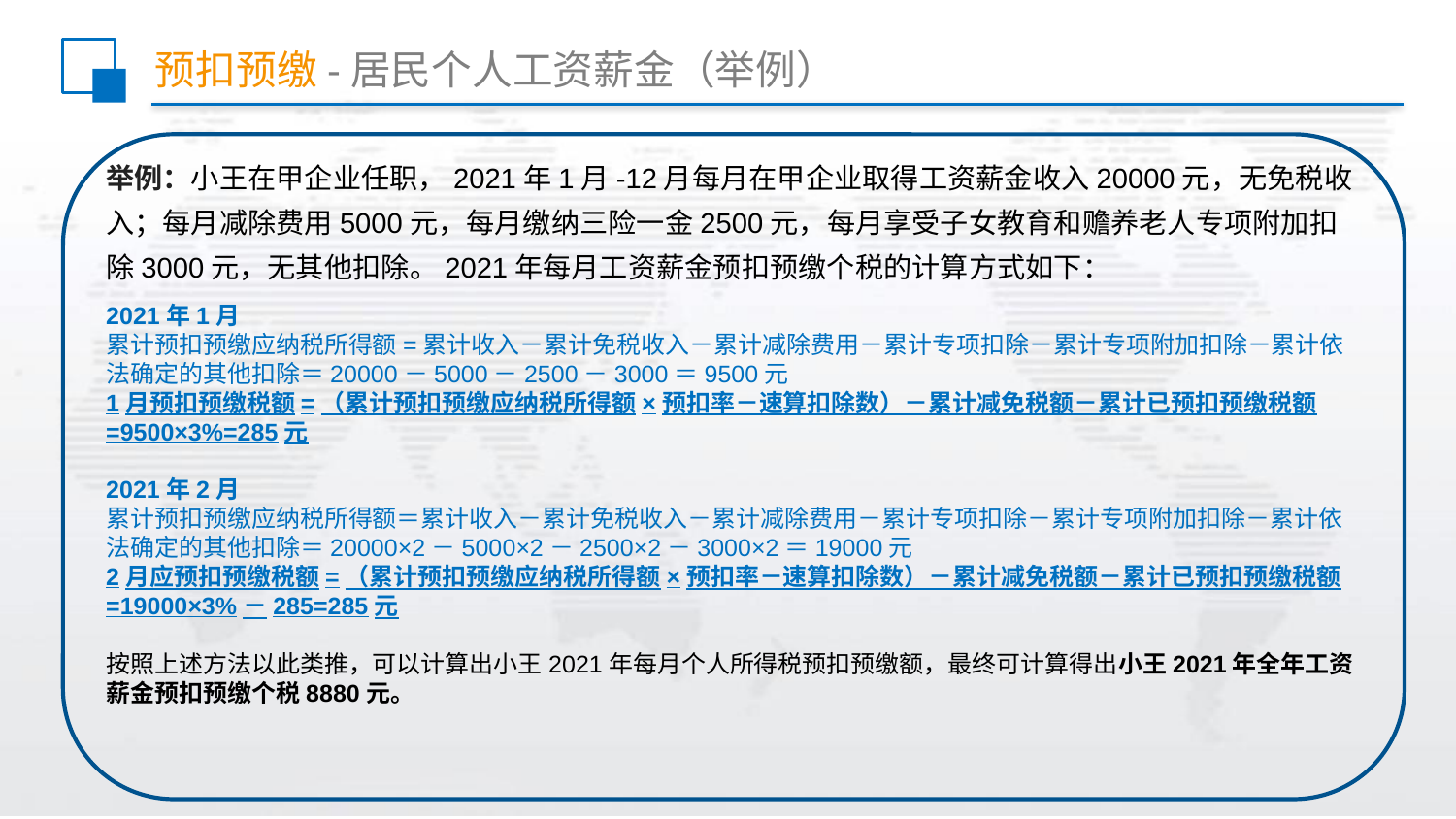

# 预扣预缴-居民个人工资薪金（举例）

举例：小王在甲企业任职，2021年1月-12月每月在甲企业取得工资薪金收入20000元，无免税收入；每月减除费用5000元，每月缴纳三险一金2500元，每月享受子女教育和赡养老人专项附加扣除3000元，无其他扣除。2021年每月工资薪金预扣预缴个税的计算方式如下：
2021年1月
累计预扣预缴应纳税所得额=累计收入－累计免税收入－累计减除费用－累计专项扣除－累计专项附加扣除－累计依法确定的其他扣除＝20000－5000－2500－3000＝9500元
1月预扣预缴税额=（累计预扣预缴应纳税所得额×预扣率－速算扣除数）－累计减免税额－累计已预扣预缴税额=9500×3%=285元

2021年2月
累计预扣预缴应纳税所得额＝累计收入－累计免税收入－累计减除费用－累计专项扣除－累计专项附加扣除－累计依法确定的其他扣除＝20000×2－5000×2－2500×2－3000×2＝19000元
2月应预扣预缴税额=（累计预扣预缴应纳税所得额×预扣率－速算扣除数）－累计减免税额－累计已预扣预缴税额=19000×3%－285=285元

按照上述方法以此类推，可以计算出小王2021年每月个人所得税预扣预缴额，最终可计算得出小王2021年全年工资薪金预扣预缴个税8880元。